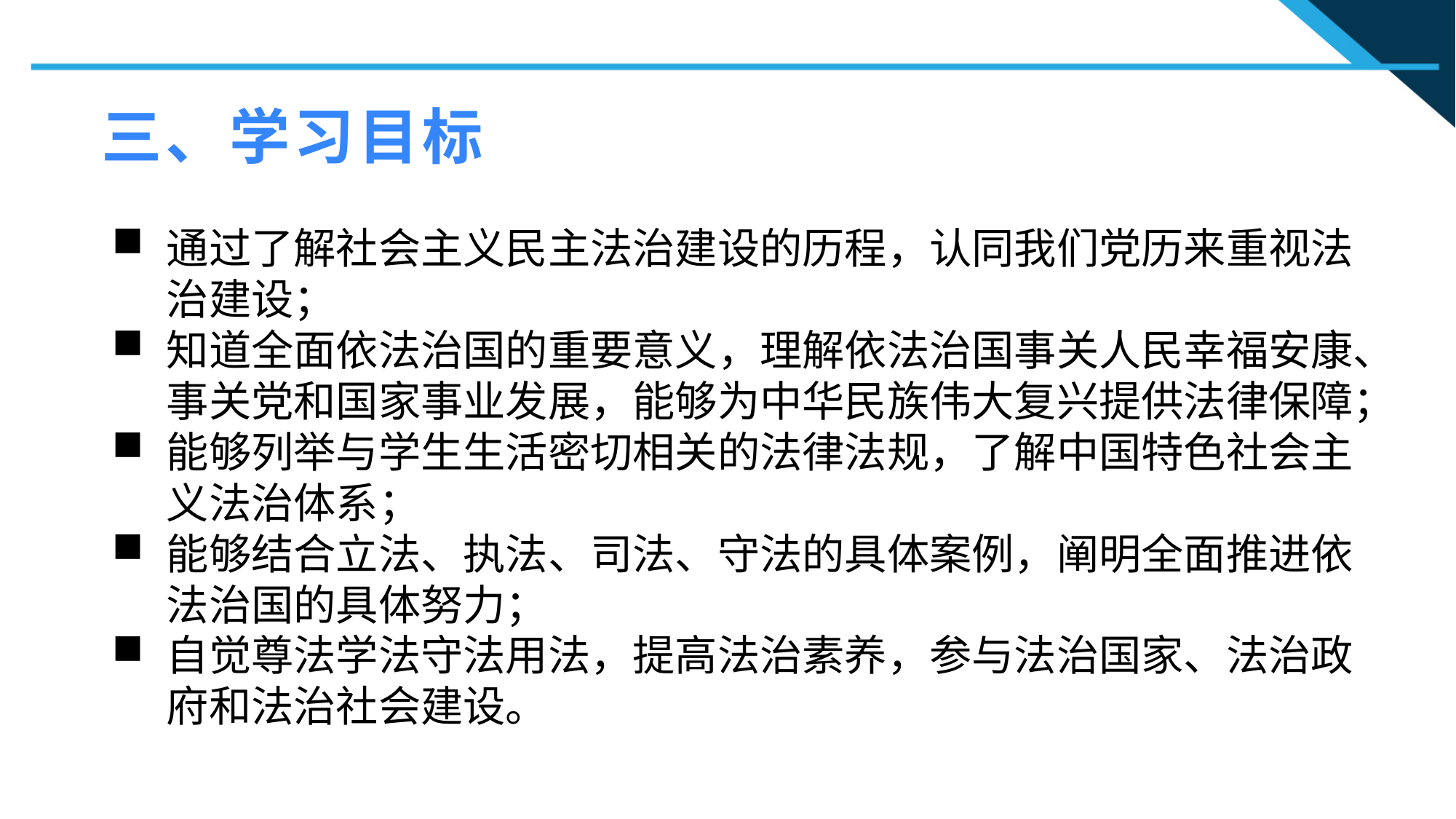

三、学习目标
通过了解社会主义民主法治建设的历程，认同我们党历来重视法治建设；
知道全面依法治国的重要意义，理解依法治国事关人民幸福安康、事关党和国家事业发展，能够为中华民族伟大复兴提供法律保障；
能够列举与学生生活密切相关的法律法规，了解中国特色社会主义法治体系；
能够结合立法、执法、司法、守法的具体案例，阐明全面推进依法治国的具体努力；
自觉尊法学法守法用法，提高法治素养，参与法治国家、法治政府和法治社会建设。